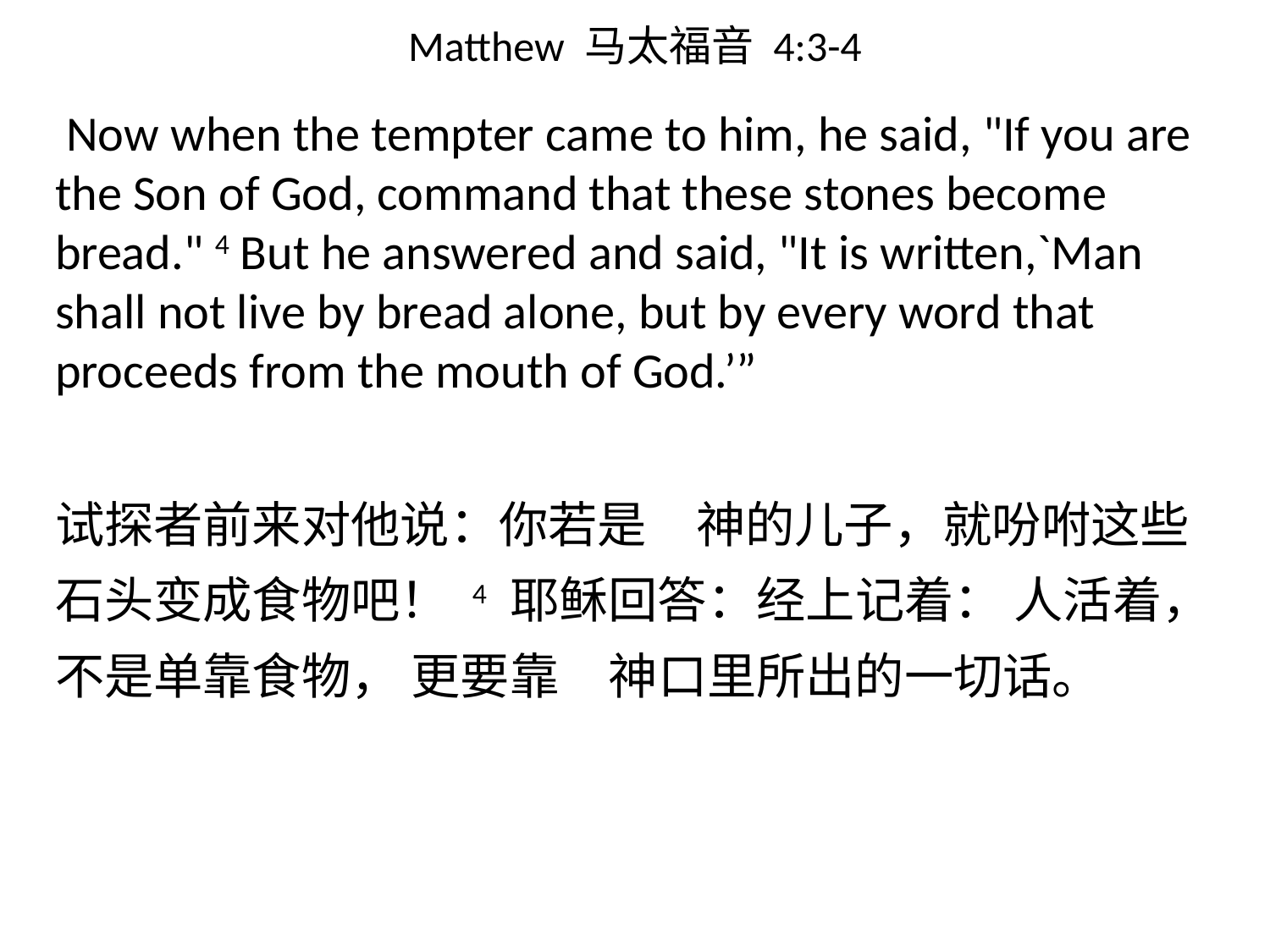

# Matthew 马太福音 4:3-4
 Now when the tempter came to him, he said, "If you are the Son of God, command that these stones become bread." 4 But he answered and said, "It is written,`Man shall not live by bread alone, but by every word that proceeds from the mouth of God.’”

试探者前来对他说：你若是　神的儿子，就吩咐这些石头变成食物吧！ 4 耶稣回答：经上记着： 人活着，不是单靠食物， 更要靠　神口里所出的一切话。